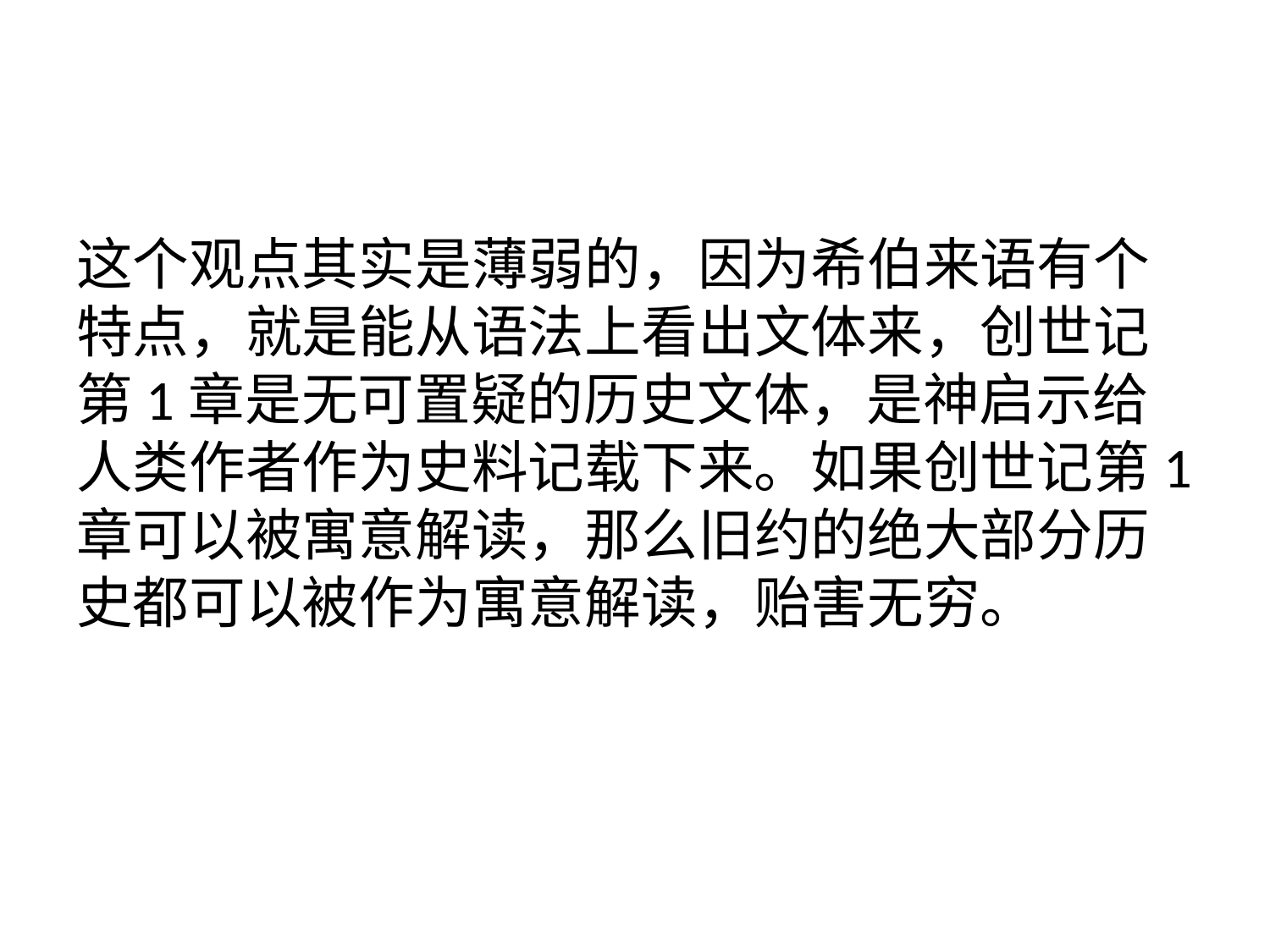

#
这个观点其实是薄弱的，因为希伯来语有个特点，就是能从语法上看出文体来，创世记第1章是无可置疑的历史文体，是神启示给人类作者作为史料记载下来。如果创世记第1章可以被寓意解读，那么旧约的绝大部分历史都可以被作为寓意解读，贻害无穷。